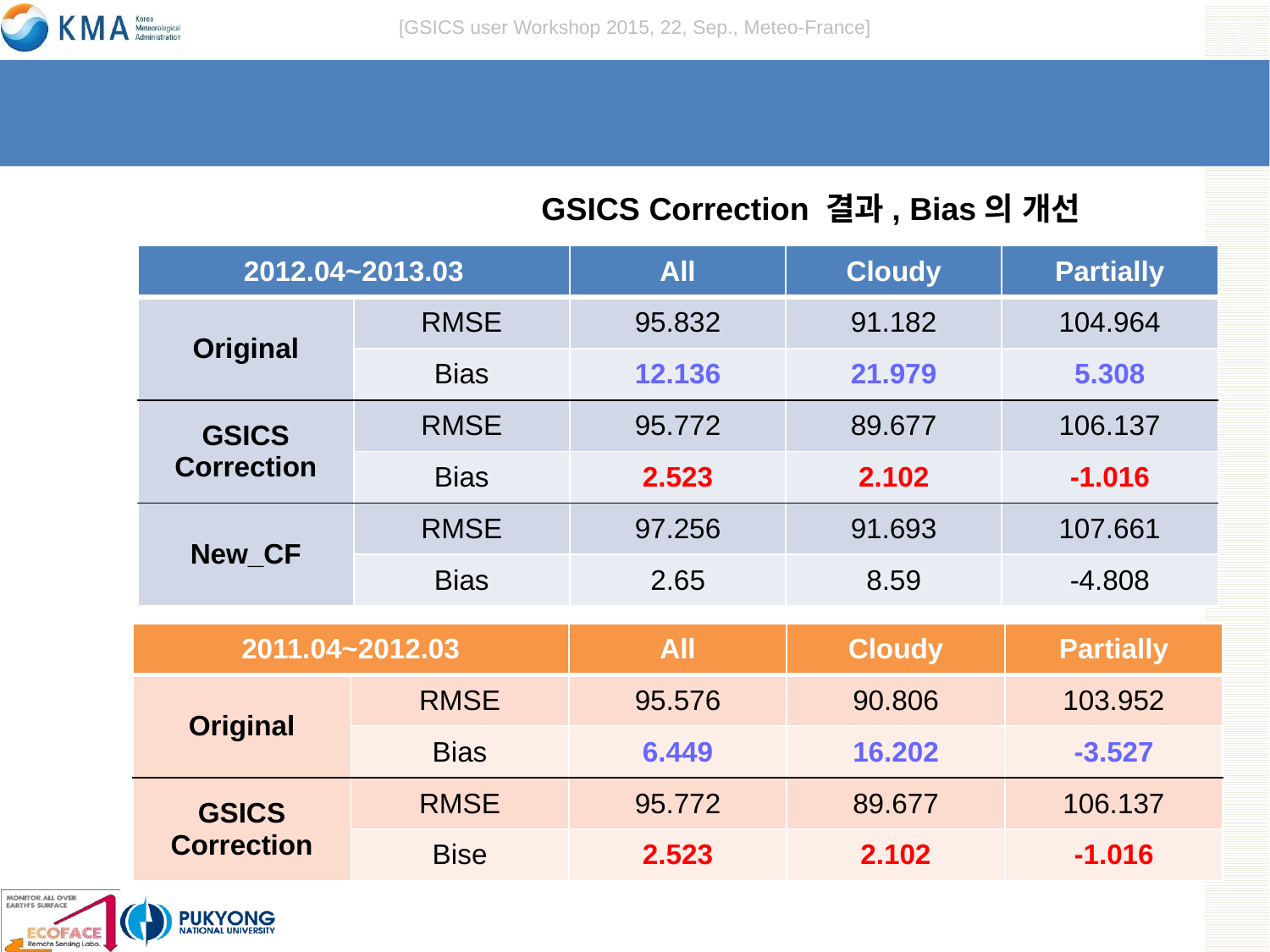

#
GSICS Correction 결과, Bias의 개선
| 2012.04~2013.03 |  | All | Cloudy | Partially |
| --- | --- | --- | --- | --- |
| Original | RMSE | 95.832 | 91.182 | 104.964 |
|  | Bias | 12.136 | 21.979 | 5.308 |
| GSICS Correction | RMSE | 95.772 | 89.677 | 106.137 |
|  | Bias | 2.523 | 2.102 | -1.016 |
| New\_CF | RMSE | 97.256 | 91.693 | 107.661 |
|  | Bias | 2.65 | 8.59 | -4.808 |
| 2011.04~2012.03 |  | All | Cloudy | Partially |
| --- | --- | --- | --- | --- |
| Original | RMSE | 95.576 | 90.806 | 103.952 |
|  | Bias | 6.449 | 16.202 | -3.527 |
| GSICS Correction | RMSE | 95.772 | 89.677 | 106.137 |
|  | Bise | 2.523 | 2.102 | -1.016 |